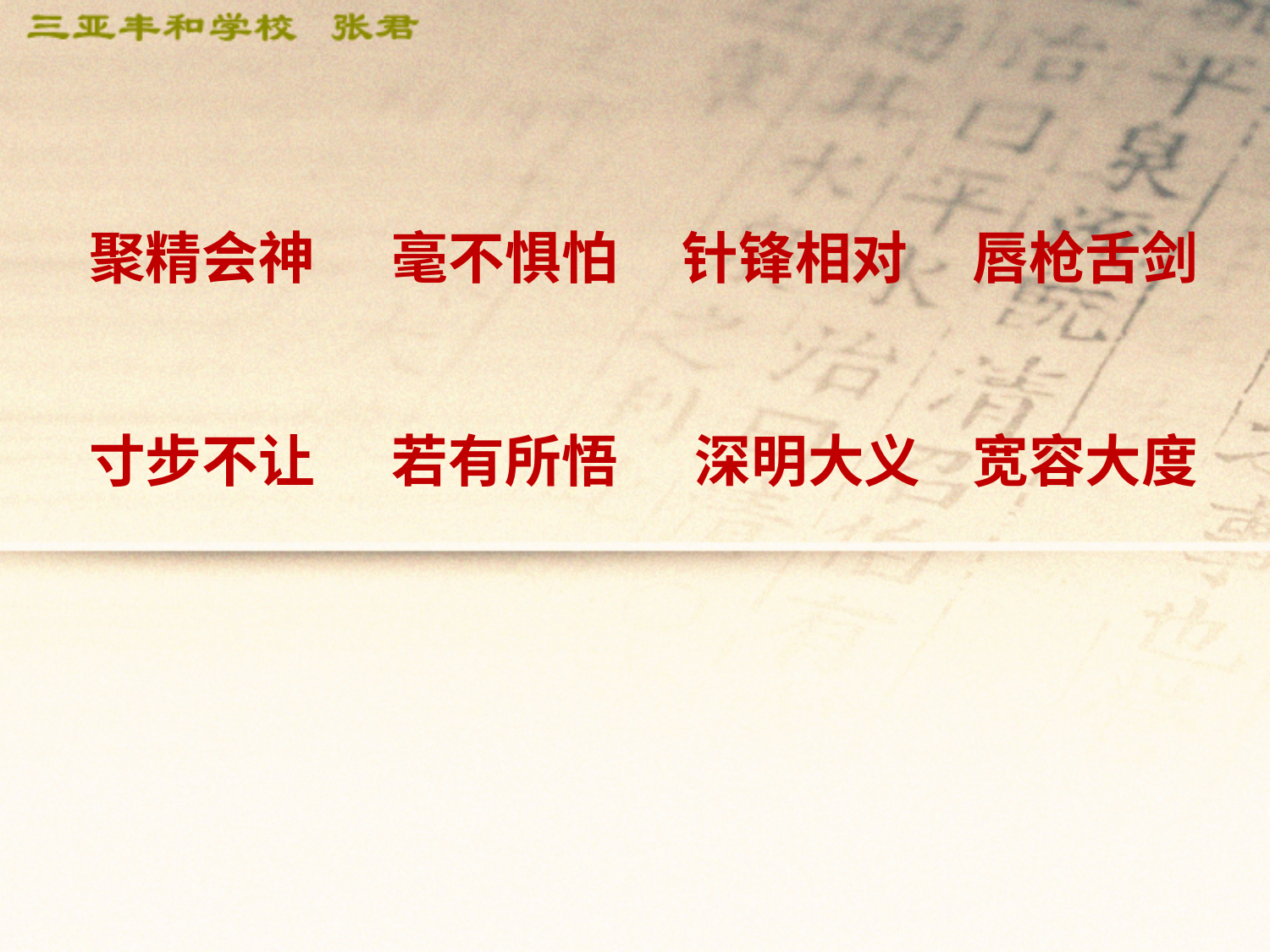

#
聚精会神      毫不惧怕     针锋相对     唇枪舌剑

寸步不让      若有所悟      深明大义    宽容大度